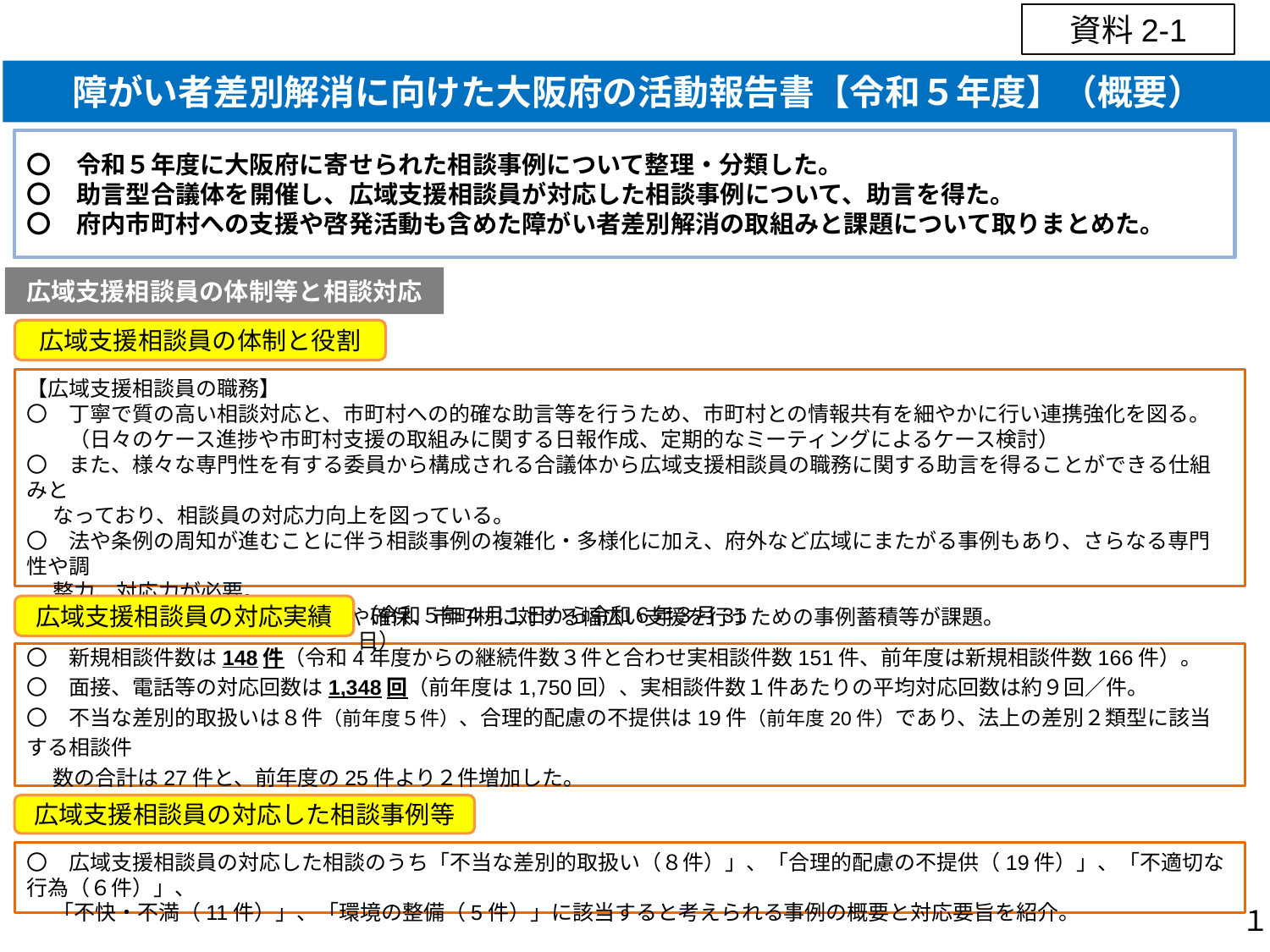

資料2-1
障がい者差別解消に向けた大阪府の活動報告書【令和５年度】（概要）
〇　令和５年度に大阪府に寄せられた相談事例について整理・分類した。
〇　助言型合議体を開催し、広域支援相談員が対応した相談事例について、助言を得た。
〇　府内市町村への支援や啓発活動も含めた障がい者差別解消の取組みと課題について取りまとめた。
広域支援相談員の体制等と相談対応
広域支援相談員の体制と役割
【広域支援相談員の職務】
〇　丁寧で質の高い相談対応と、市町村への的確な助言等を行うため、市町村との情報共有を細やかに行い連携強化を図る。
　　（日々のケース進捗や市町村支援の取組みに関する日報作成、定期的なミーティングによるケース検討）
〇　また、様々な専門性を有する委員から構成される合議体から広域支援相談員の職務に関する助言を得ることができる仕組みと
　 なっており、相談員の対応力向上を図っている。
〇　法や条例の周知が進むことに伴う相談事例の複雑化・多様化に加え、府外など広域にまたがる事例もあり、さらなる専門性や調
　 整力、対応力が必要。
　 ⇒　広域支援相談員の人材育成や確保、市町村に対する幅広い支援を行うための事例蓄積等が課題。
広域支援相談員の対応実績
（令和５年４月１日から令和６年３月31日）
〇　新規相談件数は148件（令和4年度からの継続件数３件と合わせ実相談件数151件、前年度は新規相談件数166件）。
〇　面接、電話等の対応回数は1,348回（前年度は1,750回）、実相談件数１件あたりの平均対応回数は約９回／件。
〇　不当な差別的取扱いは８件（前年度５件）、合理的配慮の不提供は19件（前年度20件）であり、法上の差別２類型に該当する相談件
　 数の合計は27件と、前年度の25件より２件増加した。
広域支援相談員の対応した相談事例等
〇　広域支援相談員の対応した相談のうち「不当な差別的取扱い（８件）」、「合理的配慮の不提供（19件）」、「不適切な行為（６件）」、
　 「不快・不満（11件）」、「環境の整備（5件）」に該当すると考えられる事例の概要と対応要旨を紹介。
１